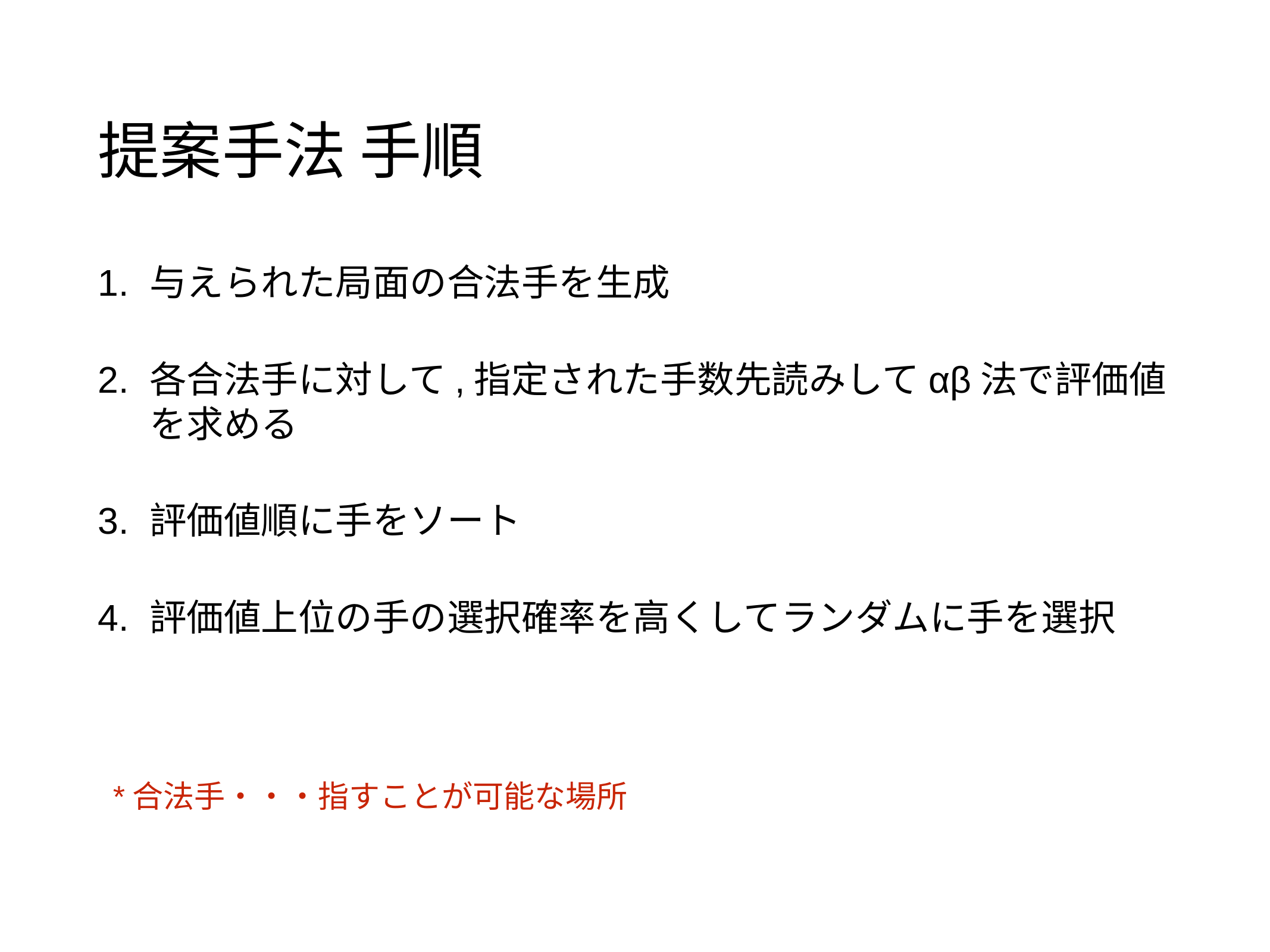

# 提案手法 手順
与えられた局面の合法手を生成
各合法手に対して,指定された手数先読みしてαβ法で評価値を求める
評価値順に手をソート
評価値上位の手の選択確率を高くしてランダムに手を選択
*合法手・・・指すことが可能な場所